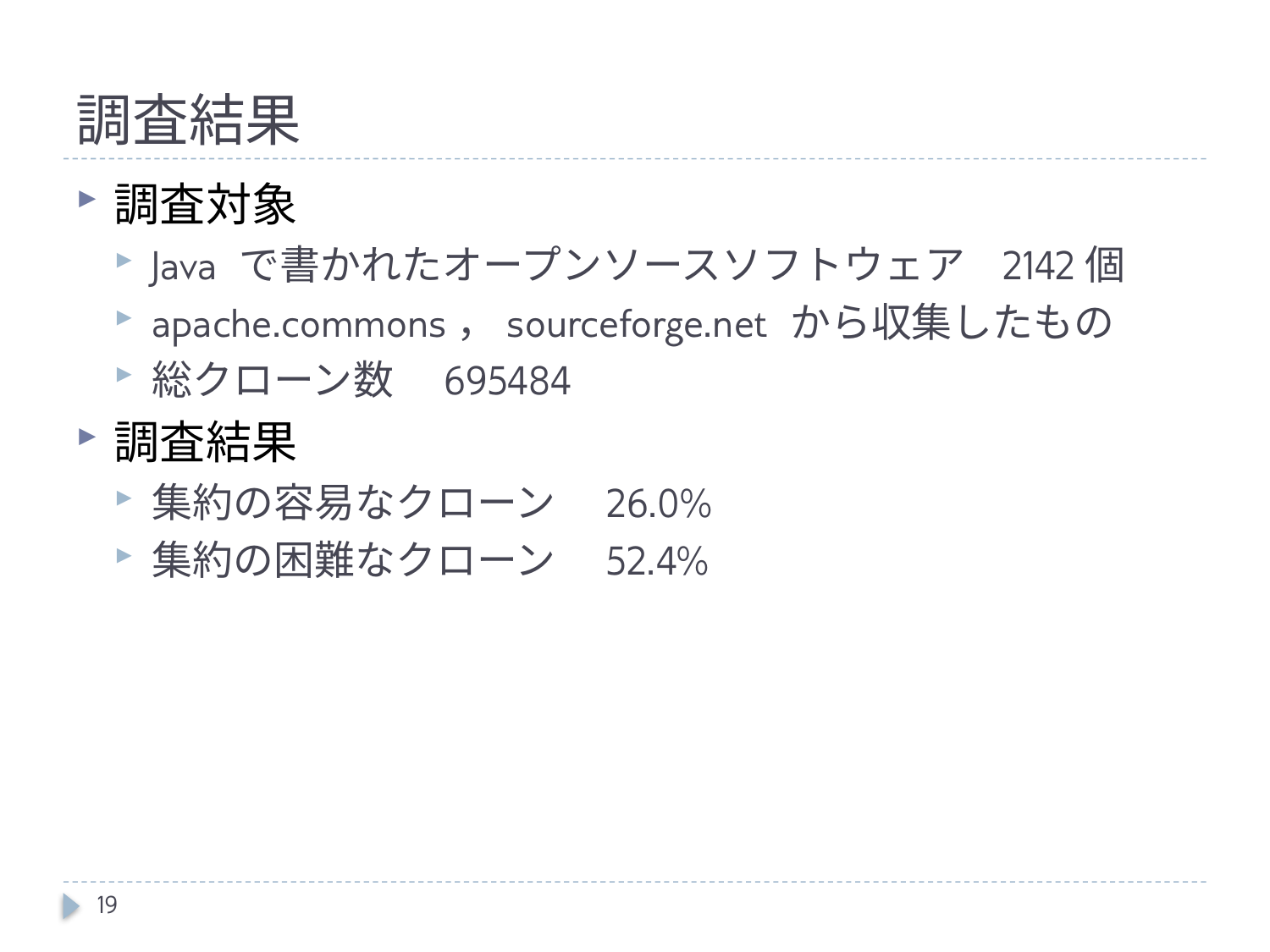

# 調査結果
調査対象
Java で書かれたオープンソースソフトウェア   2142個
apache.commons，sourceforge.net から収集したもの
総クローン数　695484
調査結果
集約の容易なクローン　26.0%
集約の困難なクローン　52.4%

19